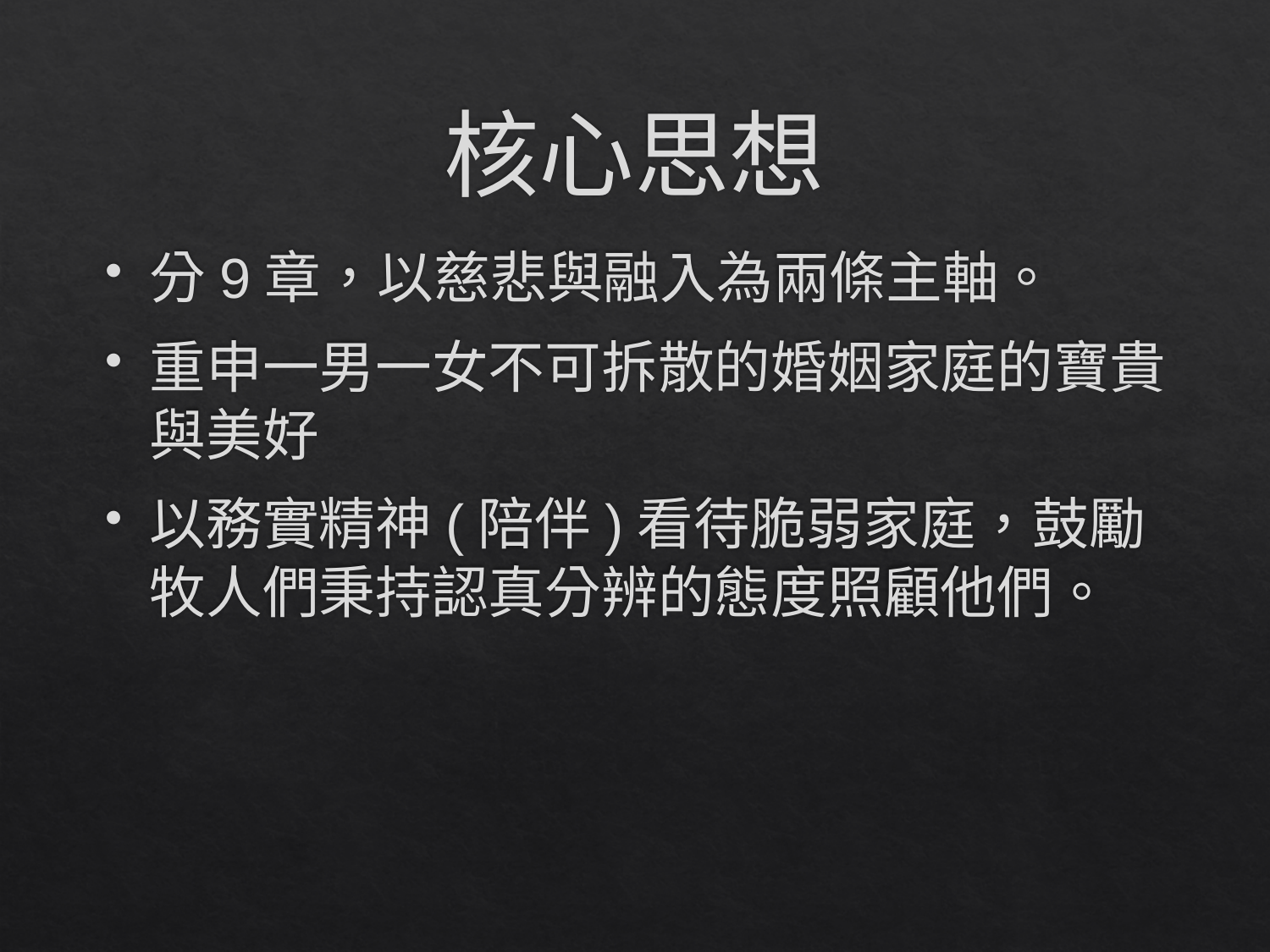

# 核心思想
分9章，以慈悲與融入為兩條主軸。
重申一男一女不可拆散的婚姻家庭的寶貴與美好
以務實精神(陪伴)看待脆弱家庭，鼓勵牧人們秉持認真分辨的態度照顧他們。